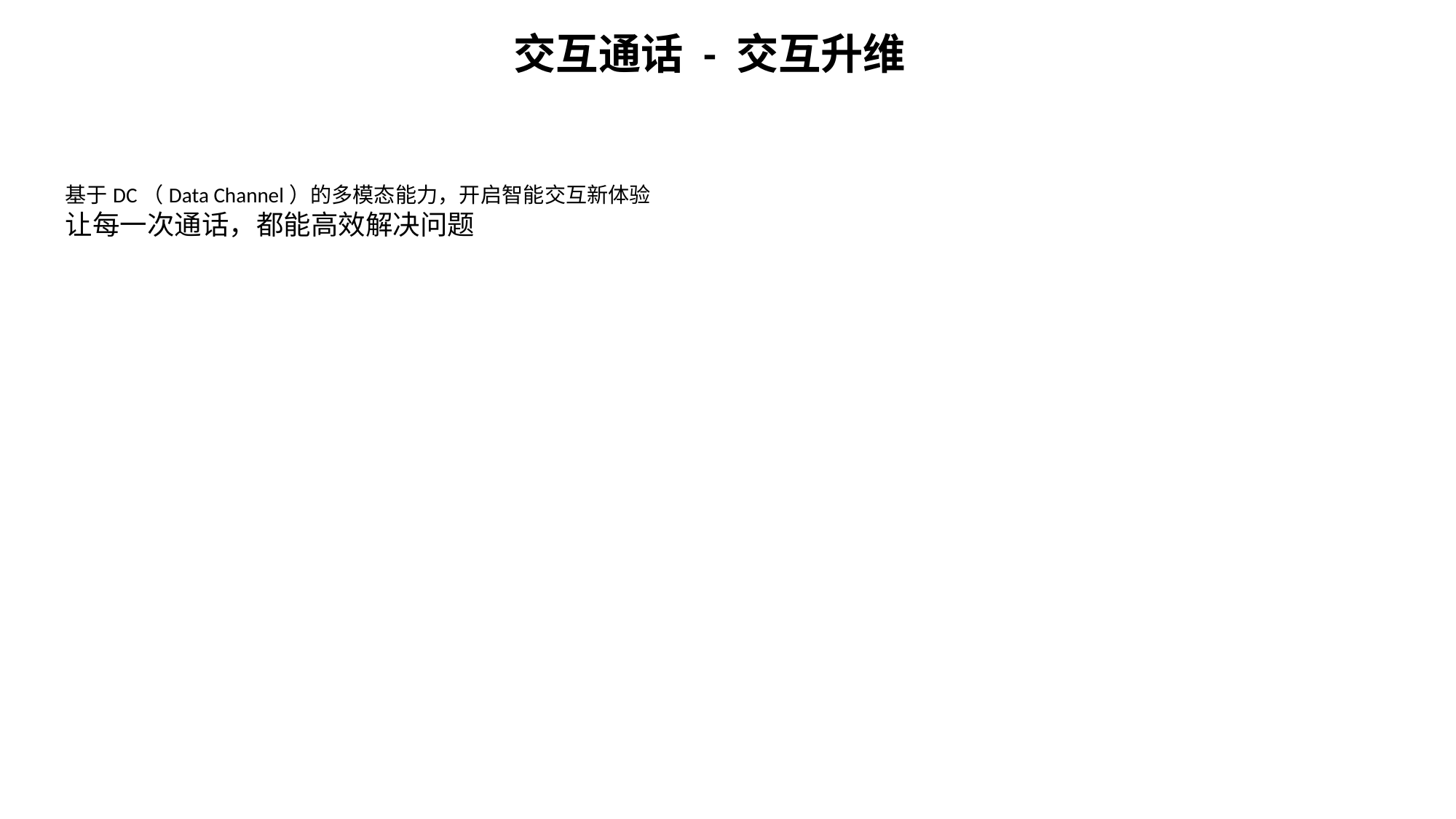

交互通话 - 交互升维
基于DC（Data Channel）的多模态能力，开启智能交互新体验
让每一次通话，都能高效解决问题